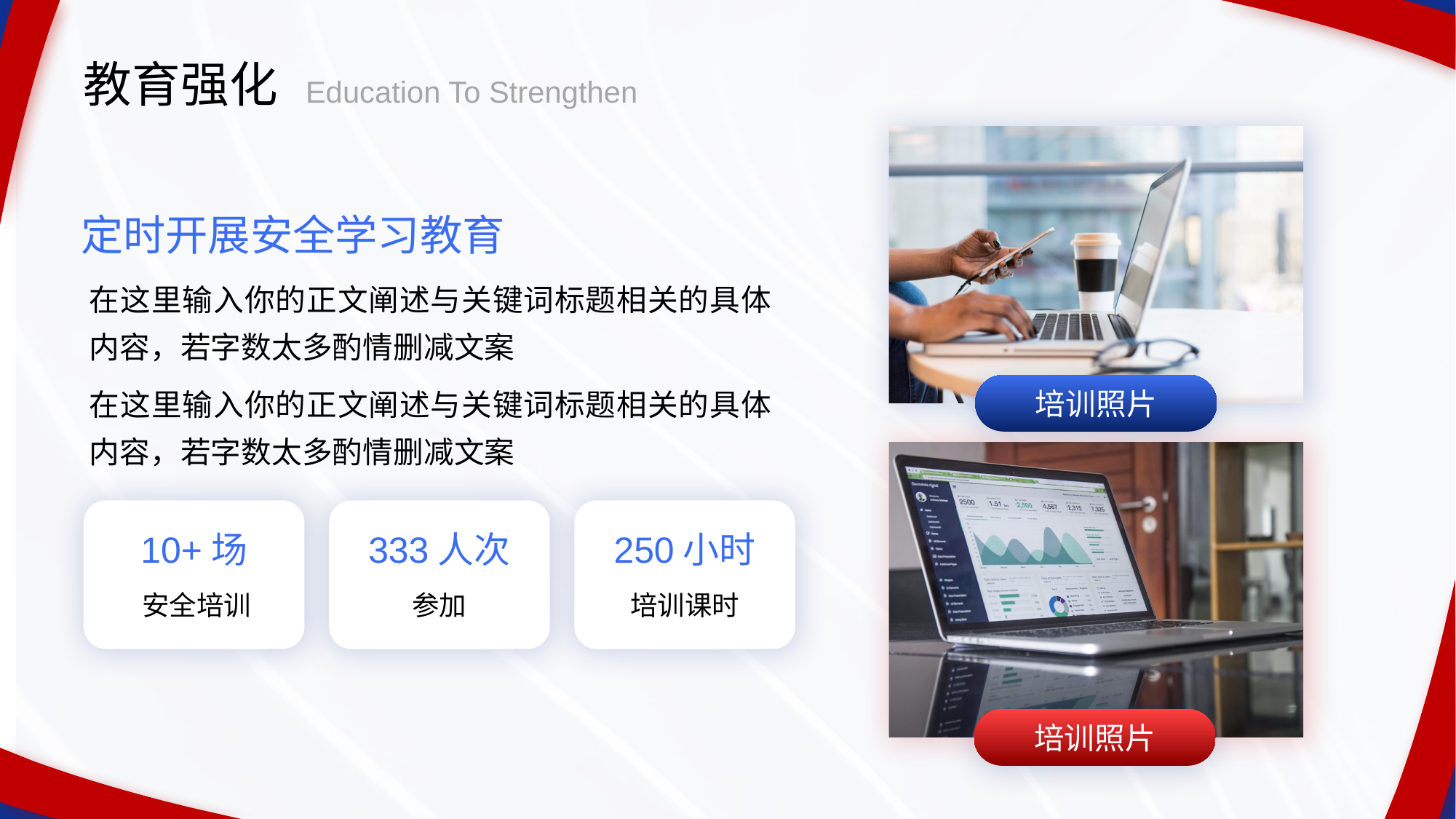

教育强化
Education To Strengthen

定时开展安全学习教育
在这里输入你的正文阐述与关键词标题相关的具体内容，若字数太多酌情删减文案
在这里输入你的正文阐述与关键词标题相关的具体内容，若字数太多酌情删减文案
培训照片

10+场
333人次
250小时
安全培训
参加
培训课时
培训照片